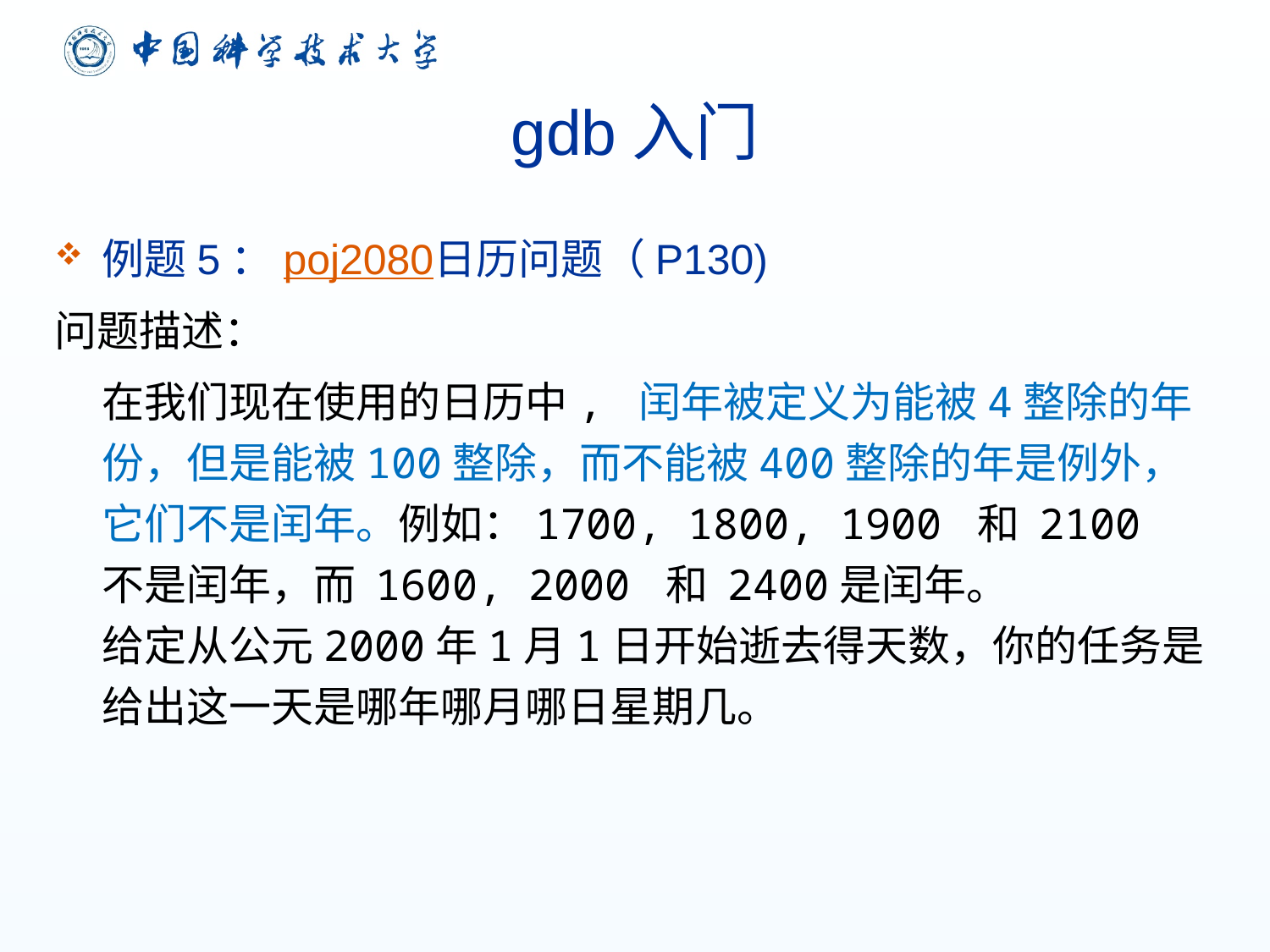

# gdb入门
例题5：poj2080日历问题（P130)
问题描述：
	在我们现在使用的日历中, 闰年被定义为能被4整除的年份，但是能被100整除，而不能被400整除的年是例外，它们不是闰年。例如：1700, 1800, 1900 和 2100 不是闰年，而 1600, 2000 和 2400是闰年。
给定从公元2000年1月1日开始逝去得天数，你的任务是给出这一天是哪年哪月哪日星期几。